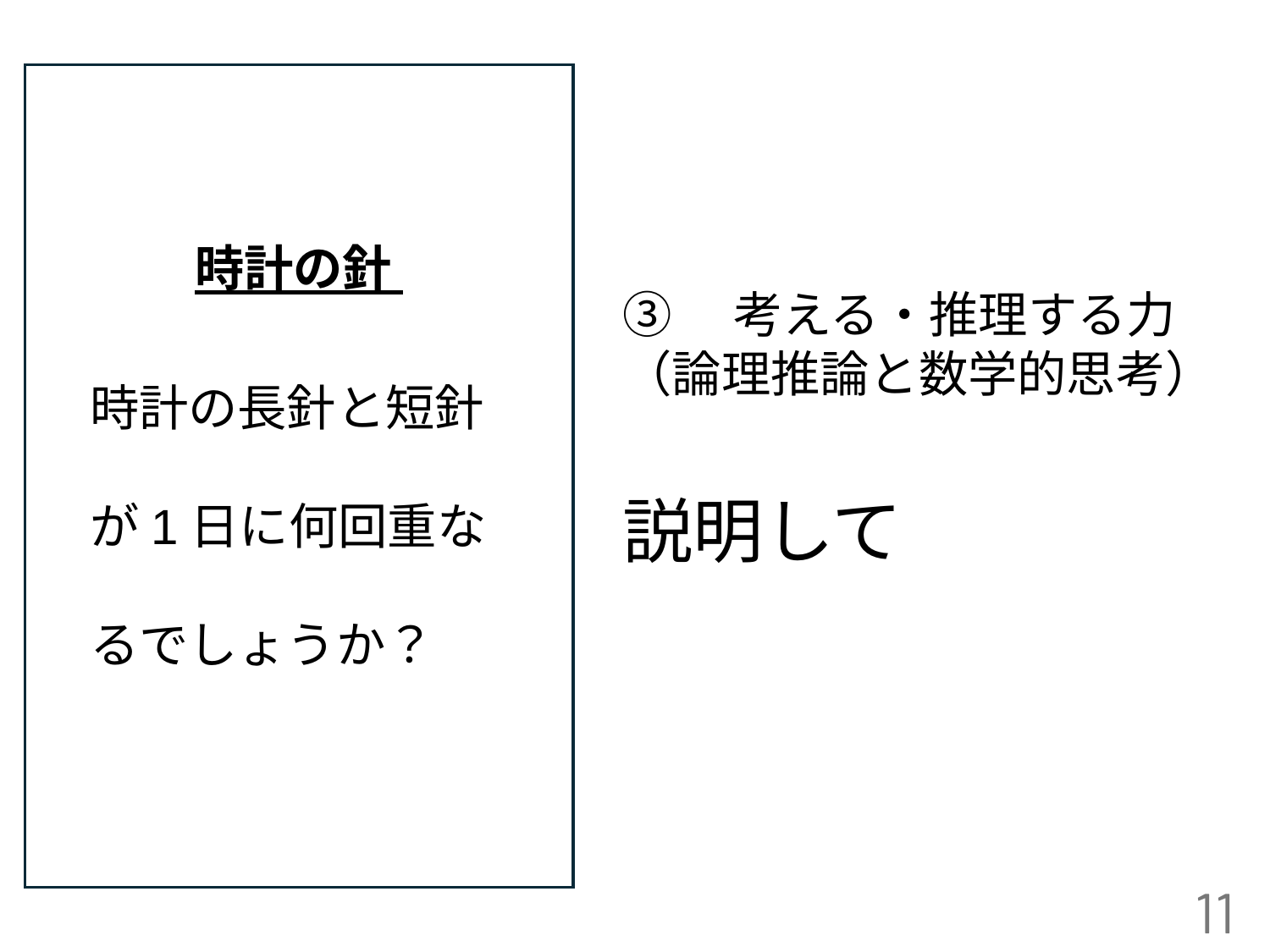

時計の針
時計の長針と短針が1日に何回重なるでしょうか？
③　考える・推理する力（論理推論と数学的思考）

説明して
11